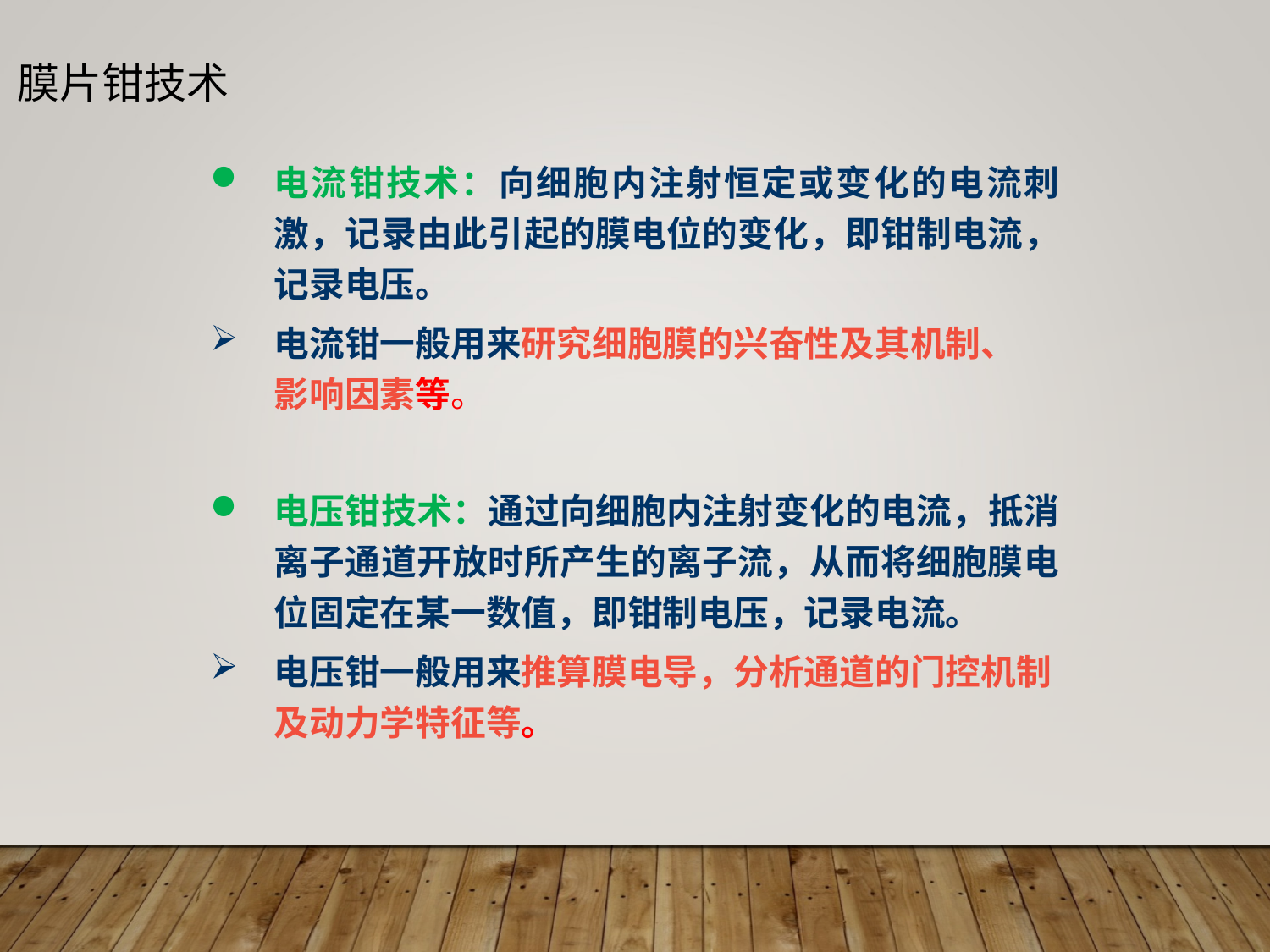

膜片钳技术
电流钳技术：向细胞内注射恒定或变化的电流刺激，记录由此引起的膜电位的变化，即钳制电流，记录电压。
电流钳一般用来研究细胞膜的兴奋性及其机制、  影响因素等。

电压钳技术：通过向细胞内注射变化的电流，抵消离子通道开放时所产生的离子流，从而将细胞膜电位固定在某一数值，即钳制电压，记录电流。
电压钳一般用来推算膜电导，分析通道的门控机制及动力学特征等。